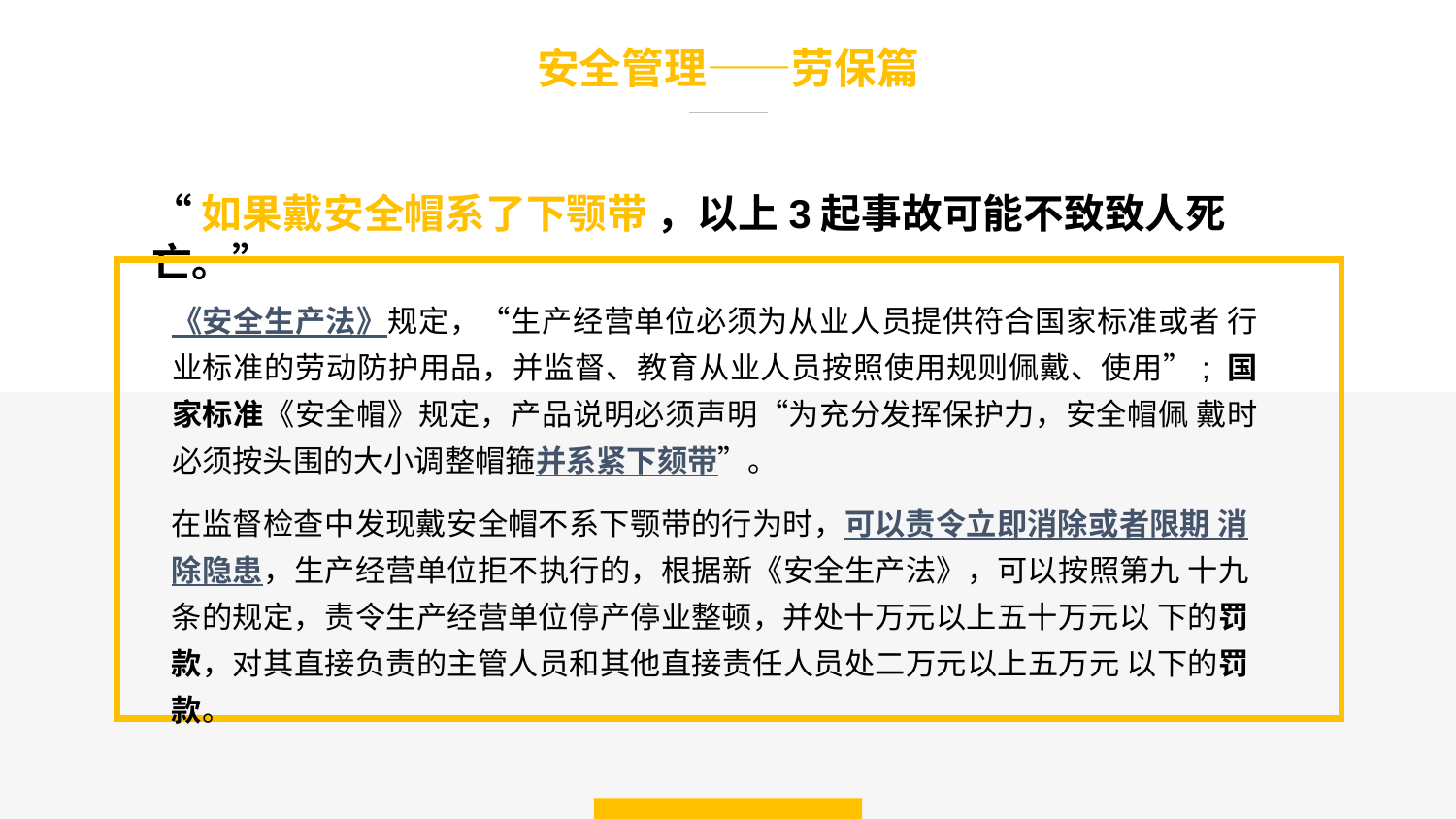

安全管理——劳保篇
“如果戴安全帽系了下颚带 ，以上3起事故可能不致致人死亡。”

《安全生产法》规定，“生产经营单位必须为从业人员提供符合国家标准或者 行业标准的劳动防护用品，并监督、教育从业人员按照使用规则佩戴、使用”; 国家标准《安全帽》规定，产品说明必须声明“为充分发挥保护力，安全帽佩 戴时必须按头围的大小调整帽箍并系紧下颏带”。
在监督检查中发现戴安全帽不系下颚带的行为时，可以责令立即消除或者限期 消除隐患，生产经营单位拒不执行的，根据新《安全生产法》，可以按照第九 十九条的规定，责令生产经营单位停产停业整顿，并处十万元以上五十万元以 下的罚款，对其直接负责的主管人员和其他直接责任人员处二万元以上五万元 以下的罚款。